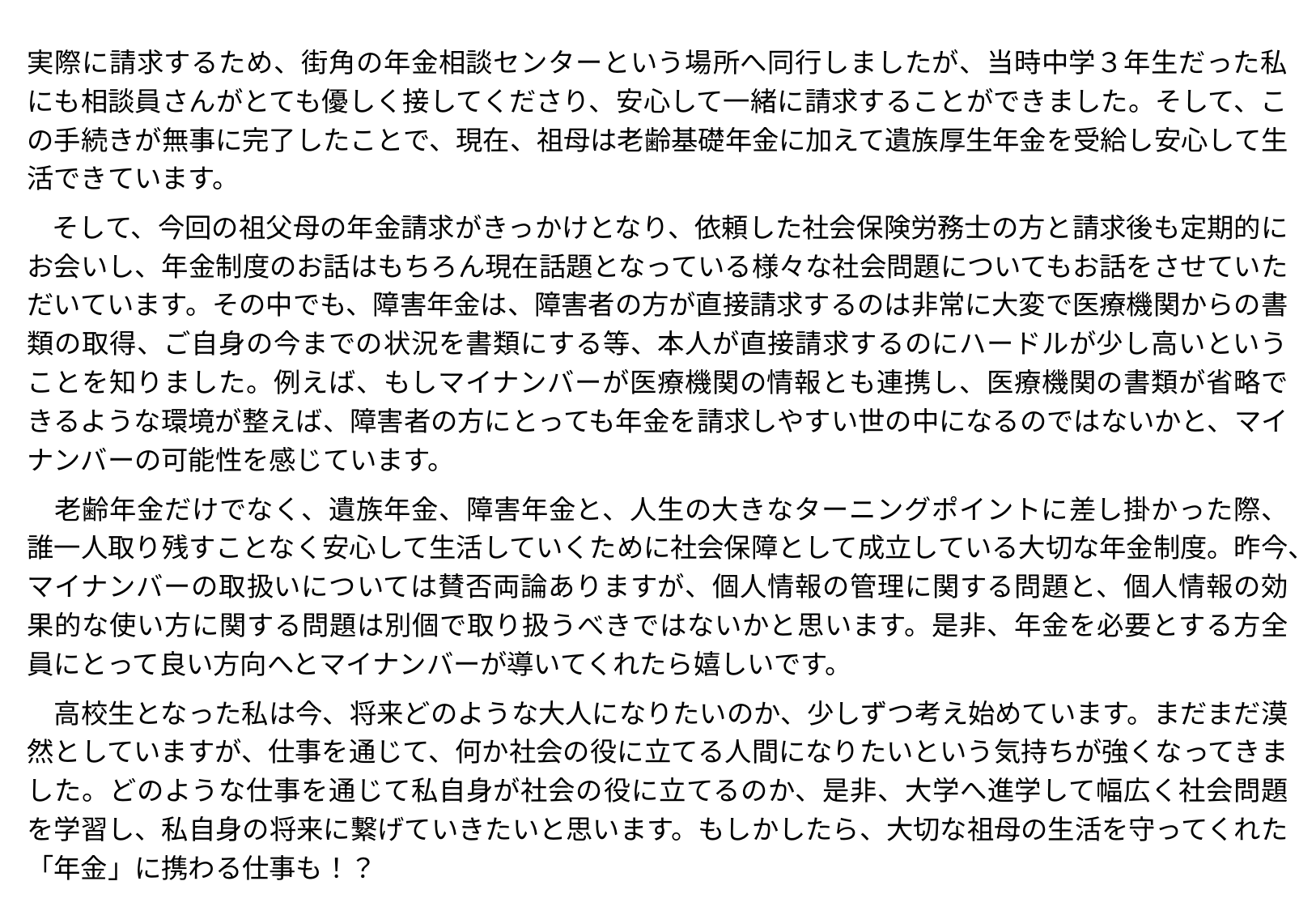

「わたしと年金」エッセイを読んでみよう（遺族年金）  令和5年度　受賞作品（高校生）
実際に請求するため、街角の年金相談センターという場所へ同行しましたが、当時中学３年生だった私にも相談員さんがとても優しく接してくださり、安心して一緒に請求することができました。そして、この手続きが無事に完了したことで、現在、祖母は老齢基礎年金に加えて遺族厚生年金を受給し安心して生活できています。
   そして、今回の祖父母の年金請求がきっかけとなり、依頼した社会保険労務士の方と請求後も定期的にお会いし、年金制度のお話はもちろん現在話題となっている様々な社会問題についてもお話をさせていただいています。その中でも、障害年金は、障害者の方が直接請求するのは非常に大変で医療機関からの書類の取得、ご自身の今までの状況を書類にする等、本人が直接請求するのにハードルが少し高いということを知りました。例えば、もしマイナンバーが医療機関の情報とも連携し、医療機関の書類が省略できるような環境が整えば、障害者の方にとっても年金を請求しやすい世の中になるのではないかと、マイナンバーの可能性を感じています。
　老齢年金だけでなく、遺族年金、障害年金と、人生の大きなターニングポイントに差し掛かった際、誰一人取り残すことなく安心して生活していくために社会保障として成立している大切な年金制度。昨今、マイナンバーの取扱いについては賛否両論ありますが、個人情報の管理に関する問題と、個人情報の効果的な使い方に関する問題は別個で取り扱うべきではないかと思います。是非、年金を必要とする方全員にとって良い方向へとマイナンバーが導いてくれたら嬉しいです。
　高校生となった私は今、将来どのような大人になりたいのか、少しずつ考え始めています。まだまだ漠然としていますが、仕事を通じて、何か社会の役に立てる人間になりたいという気持ちが強くなってきました。どのような仕事を通じて私自身が社会の役に立てるのか、是非、大学へ進学して幅広く社会問題を学習し、私自身の将来に繋げていきたいと思います。もしかしたら、大切な祖母の生活を守ってくれた「年金」に携わる仕事も！？